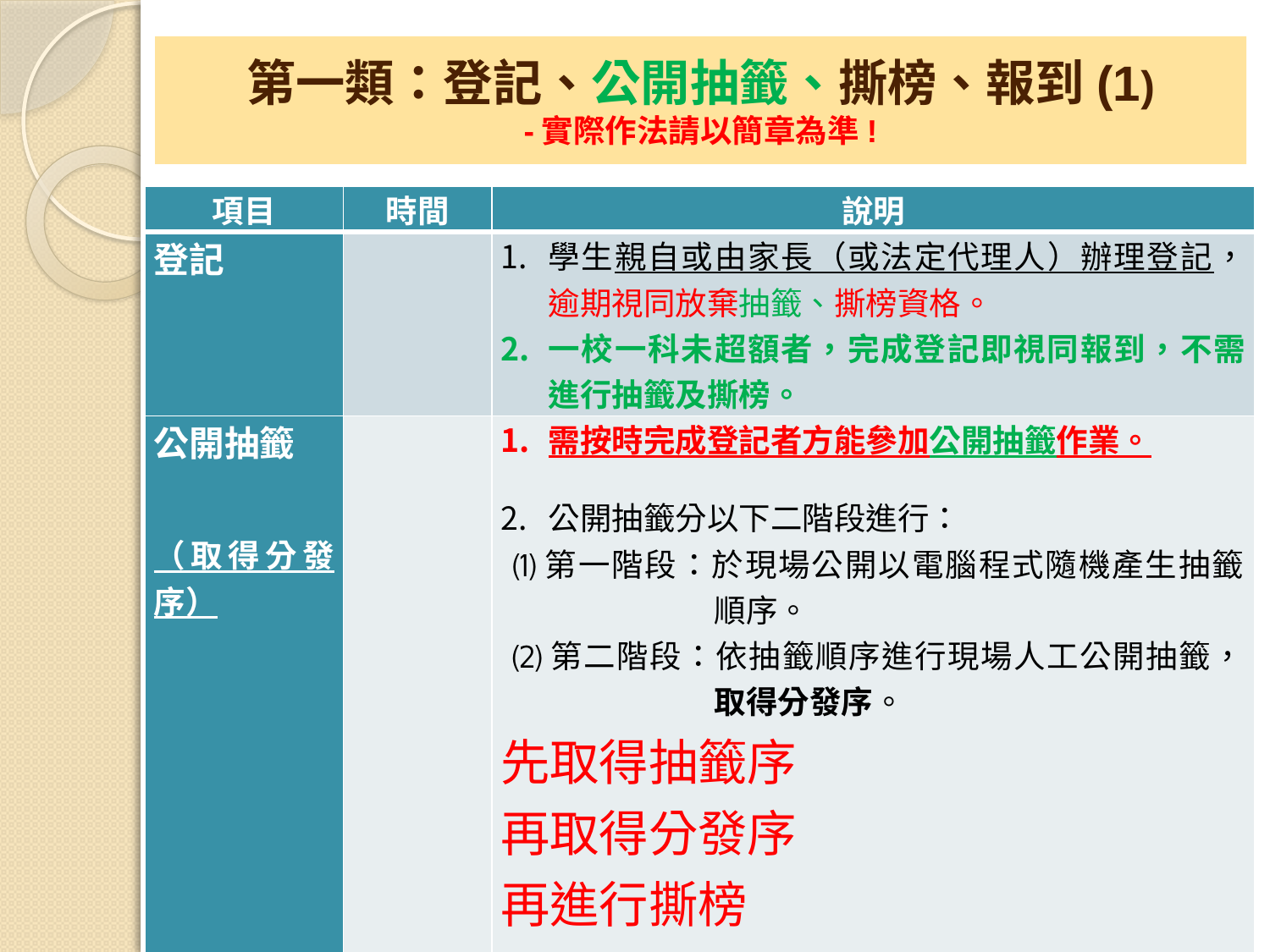

# 第一類：登記、公開抽籤、撕榜、報到(1) -實際作法請以簡章為準!
| 項目 | 時間 | 說明 |
| --- | --- | --- |
| 登記 |  | 學生親自或由家長（或法定代理人）辦理登記，逾期視同放棄抽籤、撕榜資格。 一校一科未超額者，完成登記即視同報到，不需進行抽籤及撕榜。 |
| 公開抽籤 （取得分發序） |  | 需按時完成登記者方能參加公開抽籤作業。 公開抽籤分以下二階段進行： (1)第一階段：於現場公開以電腦程式隨機產生抽籤 順序。 (2)第二階段：依抽籤順序進行現場人工公開抽籤， 取得分發序。 先取得抽籤序 再取得分發序 再進行撕榜 撕榜後視同報到 |